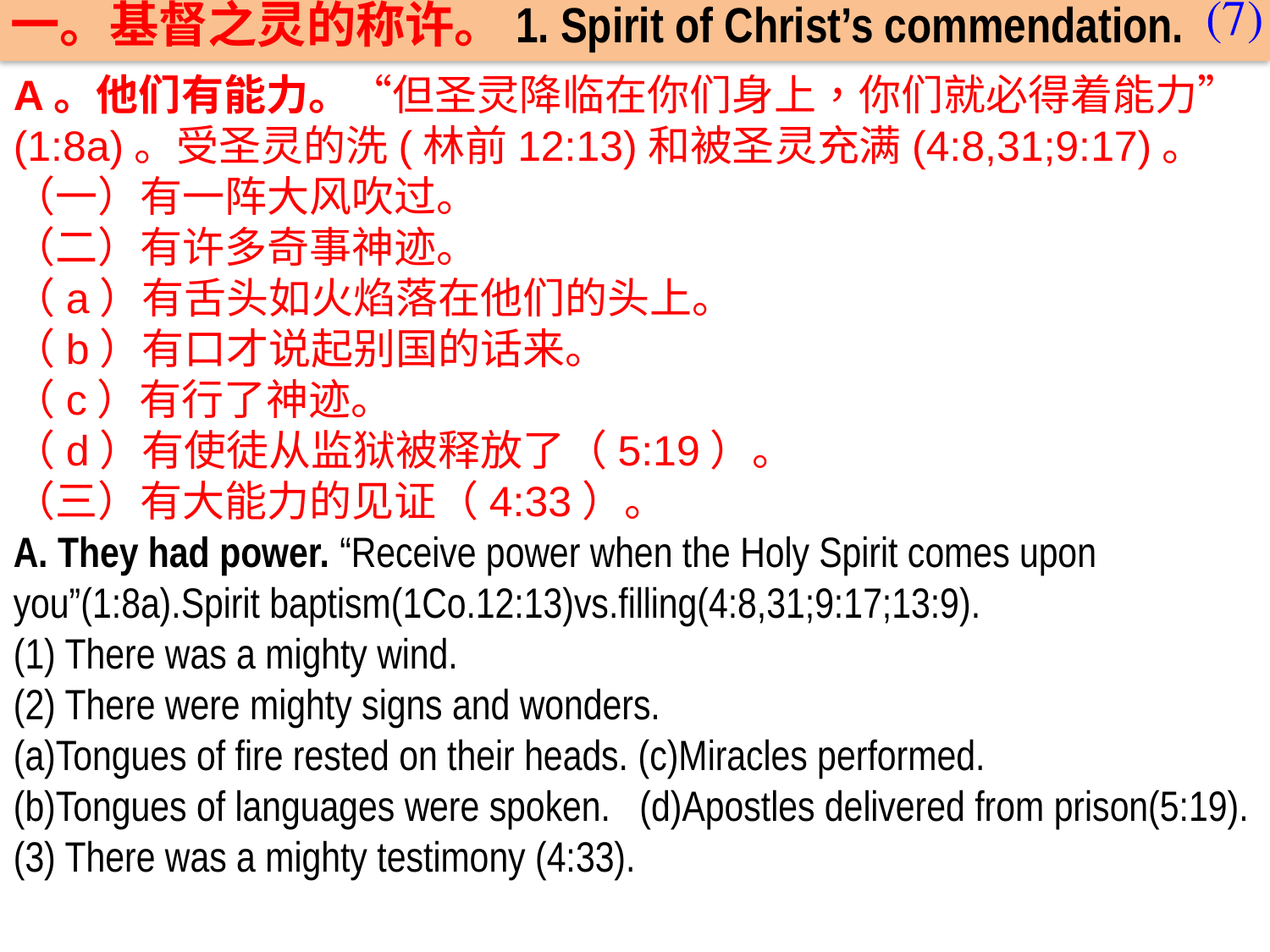

(7)
一。基督之灵的称许。1. Spirit of Christ’s commendation.

A。他们有能力。“但圣灵降临在你们身上，你们就必得着能力”(1:8a)。受圣灵的洗(林前12:13)和被圣灵充满(4:8,31;9:17)。
（一）有一阵大风吹过。
（二）有许多奇事神迹。
（a）有舌头如火焰落在他们的头上。
（b）有口才说起别国的话来。
（c）有行了神迹。
（d）有使徒从监狱被释放了（5:19）。
（三）有大能力的见证（4:33）。
A. They had power. “Receive power when the Holy Spirit comes upon you”(1:8a).Spirit baptism(1Co.12:13)vs.filling(4:8,31;9:17;13:9).
(1) There was a mighty wind.
(2) There were mighty signs and wonders.
(a)Tongues of fire rested on their heads. (c)Miracles performed.
(b)Tongues of languages were spoken.   (d)Apostles delivered from prison(5:19).
(3) There was a mighty testimony (4:33).